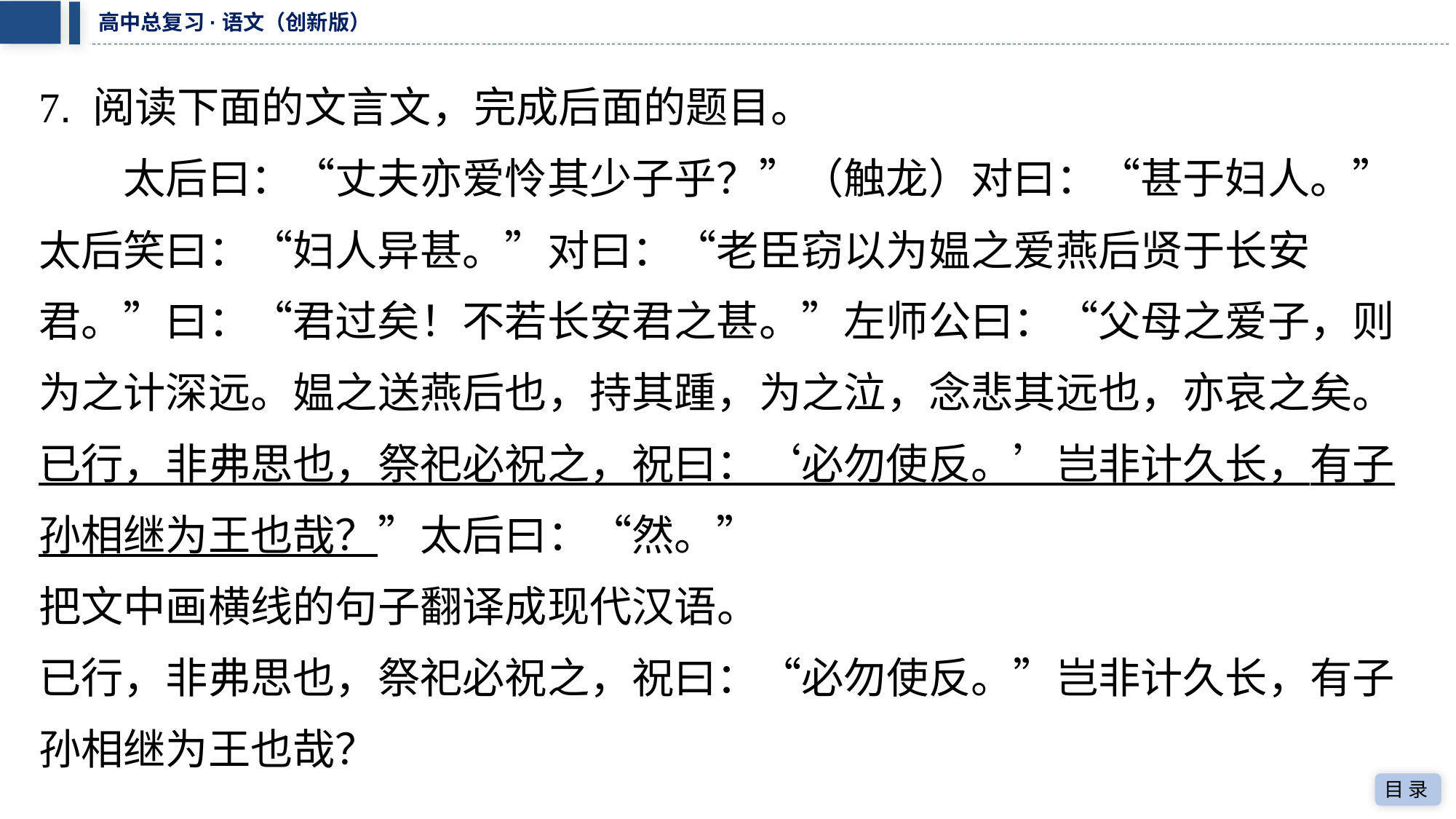

7. 阅读下面的文言文，完成后面的题目。
　　太后曰：“丈夫亦爱怜其少子乎？”（触龙）对曰：“甚于妇人。”
太后笑曰：“妇人异甚。”对曰：“老臣窃以为媪之爱燕后贤于长安
君。”曰：“君过矣！不若长安君之甚。”左师公曰：“父母之爱子，则
为之计深远。媪之送燕后也，持其踵，为之泣，念悲其远也，亦哀之矣。
已行，非弗思也，祭祀必祝之，祝曰：‘必勿使反。’岂非计久长，有子
孙相继为王也哉？”太后曰：“然。”
把文中画横线的句子翻译成现代汉语。
已行，非弗思也，祭祀必祝之，祝曰：“必勿使反。”岂非计久长，有子
孙相继为王也哉？